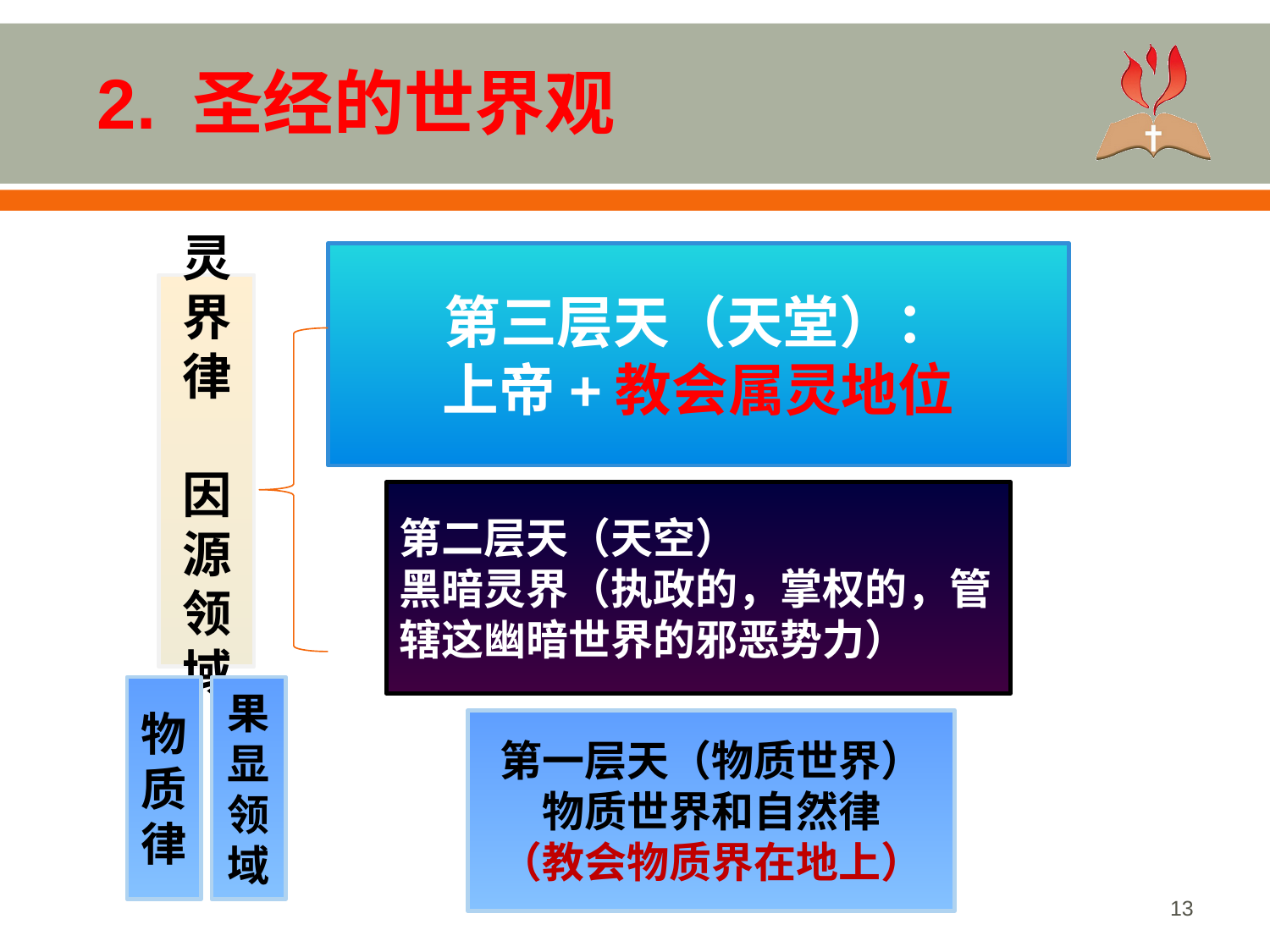

2. 圣经的世界观
灵界律 因源领域
第三层天（天堂）：
上帝+教会属灵地位

第二层天（天空）
黑暗灵界（执政的，掌权的，管辖这幽暗世界的邪恶势力）
物质律
果显领域
第一层天（物质世界）
物质世界和自然律
（教会物质界在地上）
13